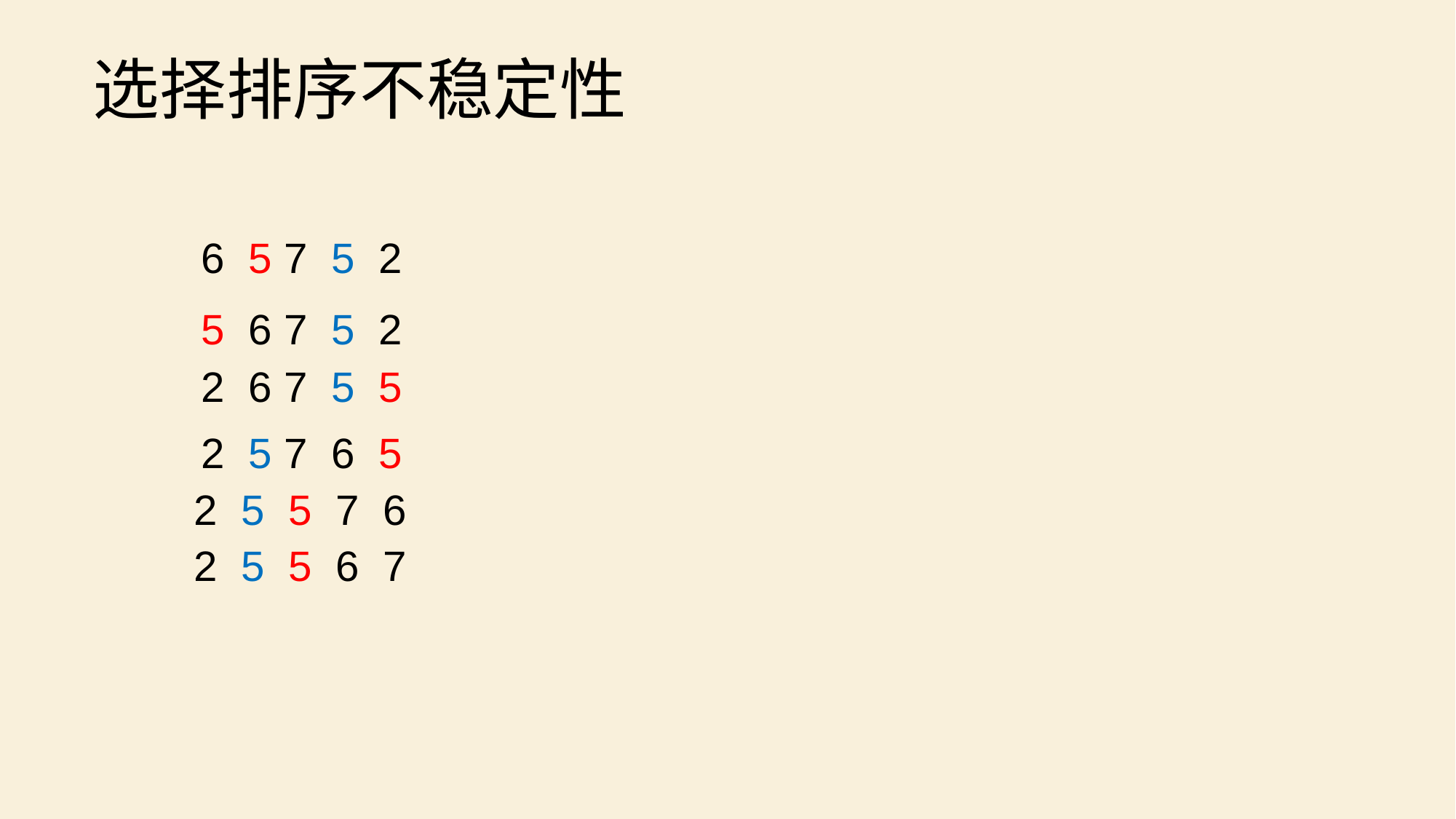

# 选择排序不稳定性
6  5 7  5  2
5  6 7  5  2
2  6 7  5  5
2  5 7  6  5
2  5  5  7  6
2  5  5  6  7